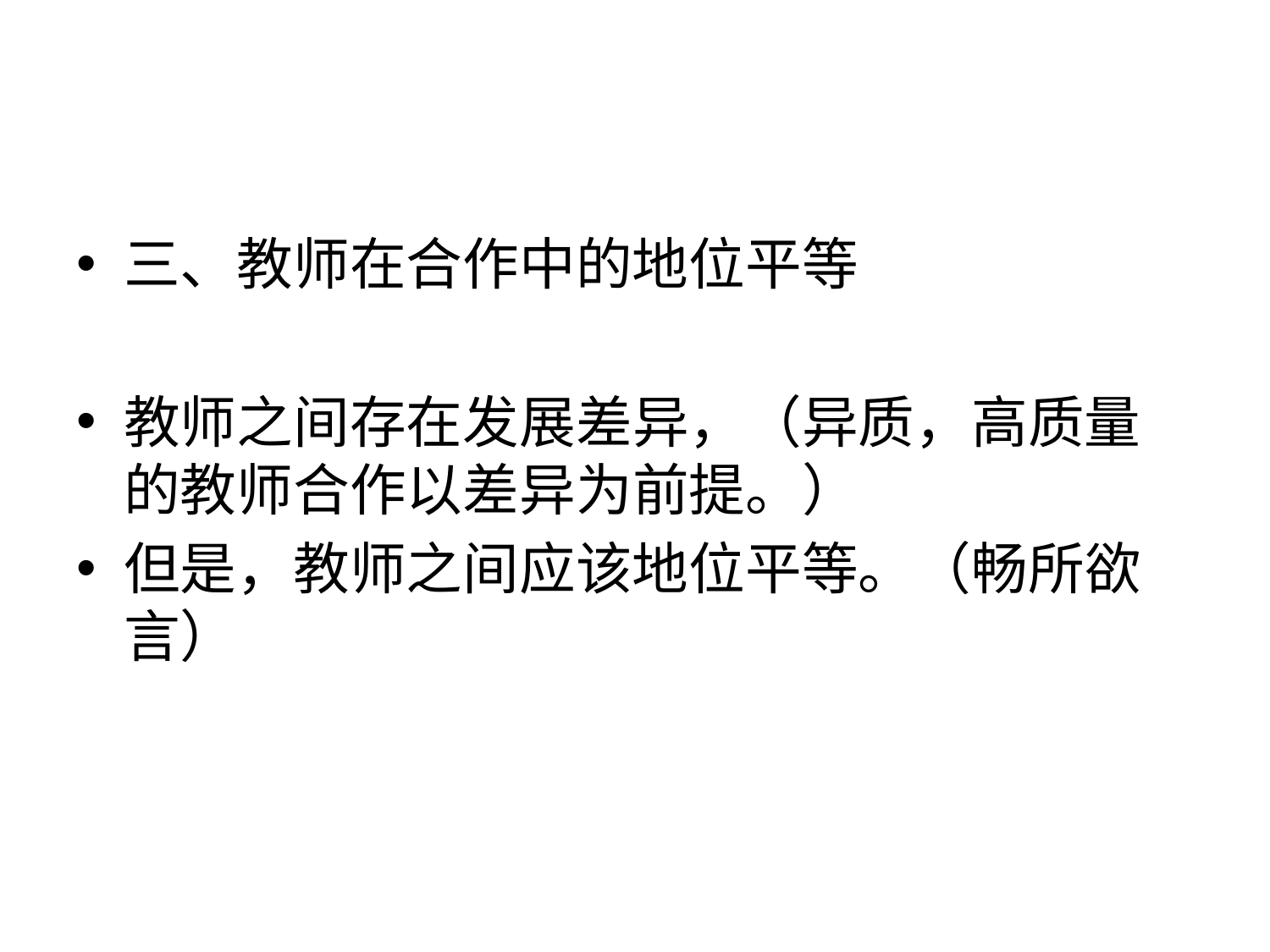

#
三、教师在合作中的地位平等

教师之间存在发展差异，（异质，高质量的教师合作以差异为前提。）
但是，教师之间应该地位平等。（畅所欲言）